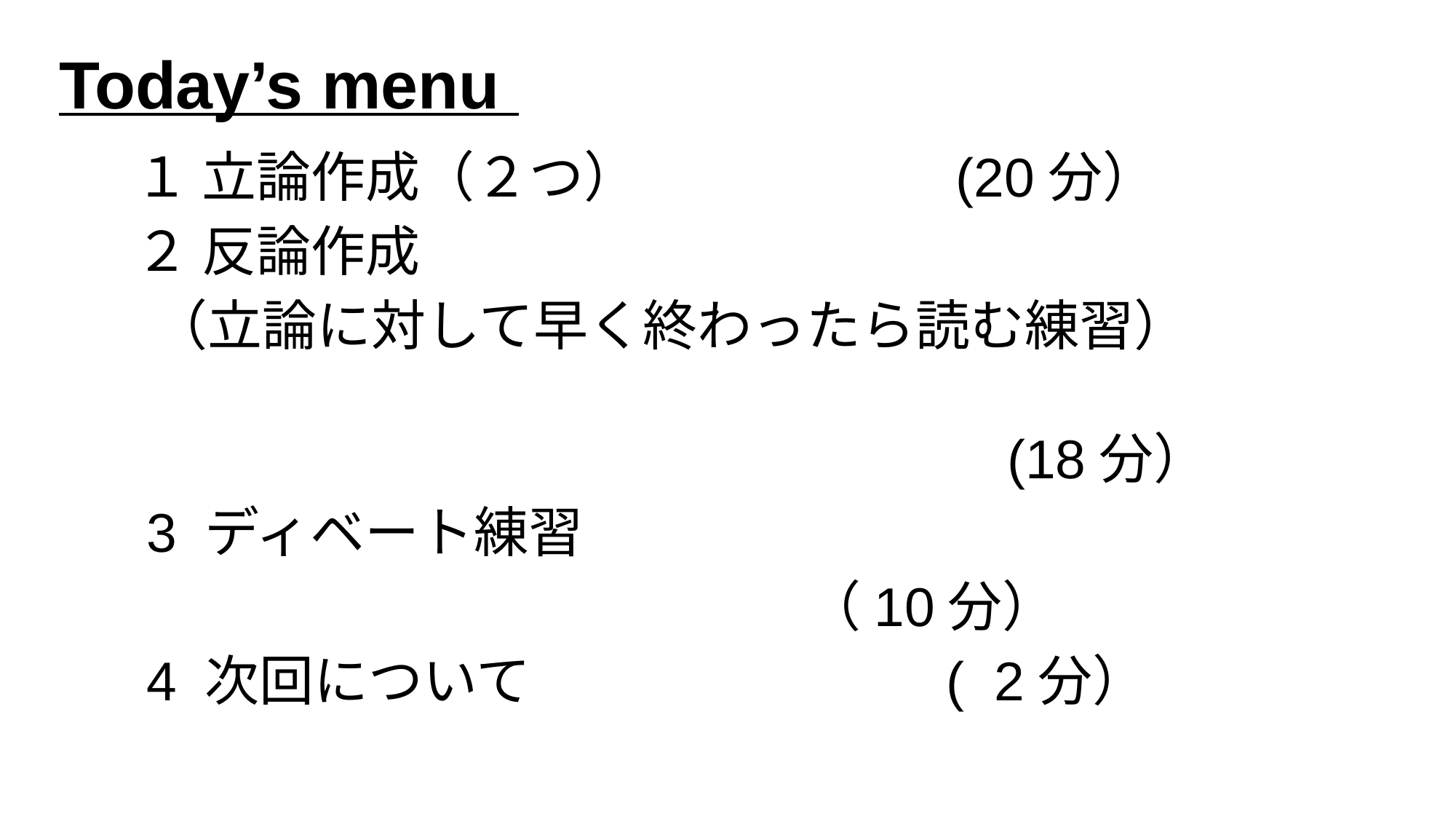

# Today’s menu
　　１ 立論作成（２つ）                         (20分）
　　２ 反論作成
　      （立論に対して早く終わったら読む練習）
                                                                 (18分）
        3 ディベート練習
                                                               （10分）
        4 次回について                                 (  2分）